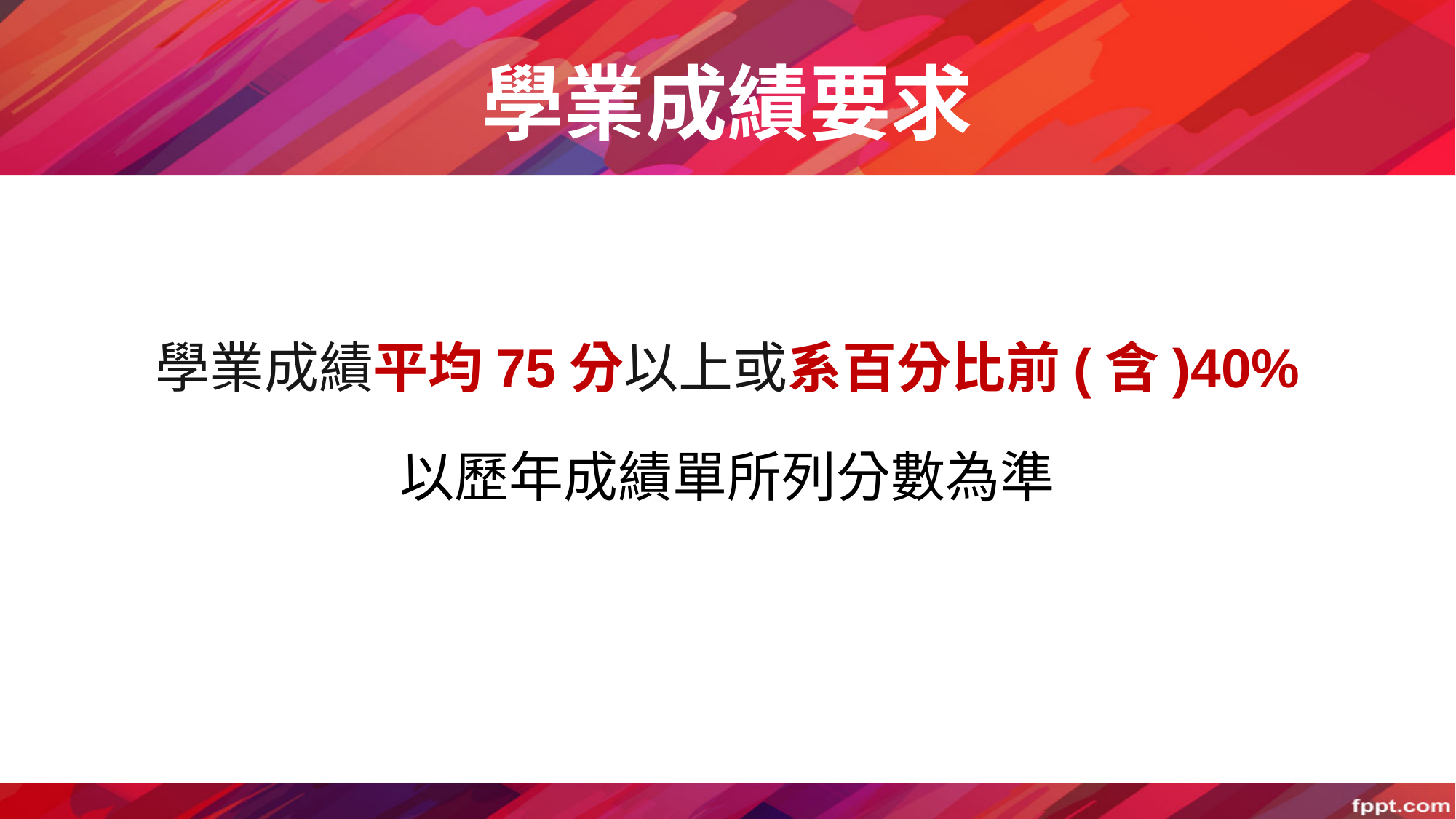

# 學業成績要求
學業成績平均75分以上或系百分比前(含)40%
以歷年成績單所列分數為準